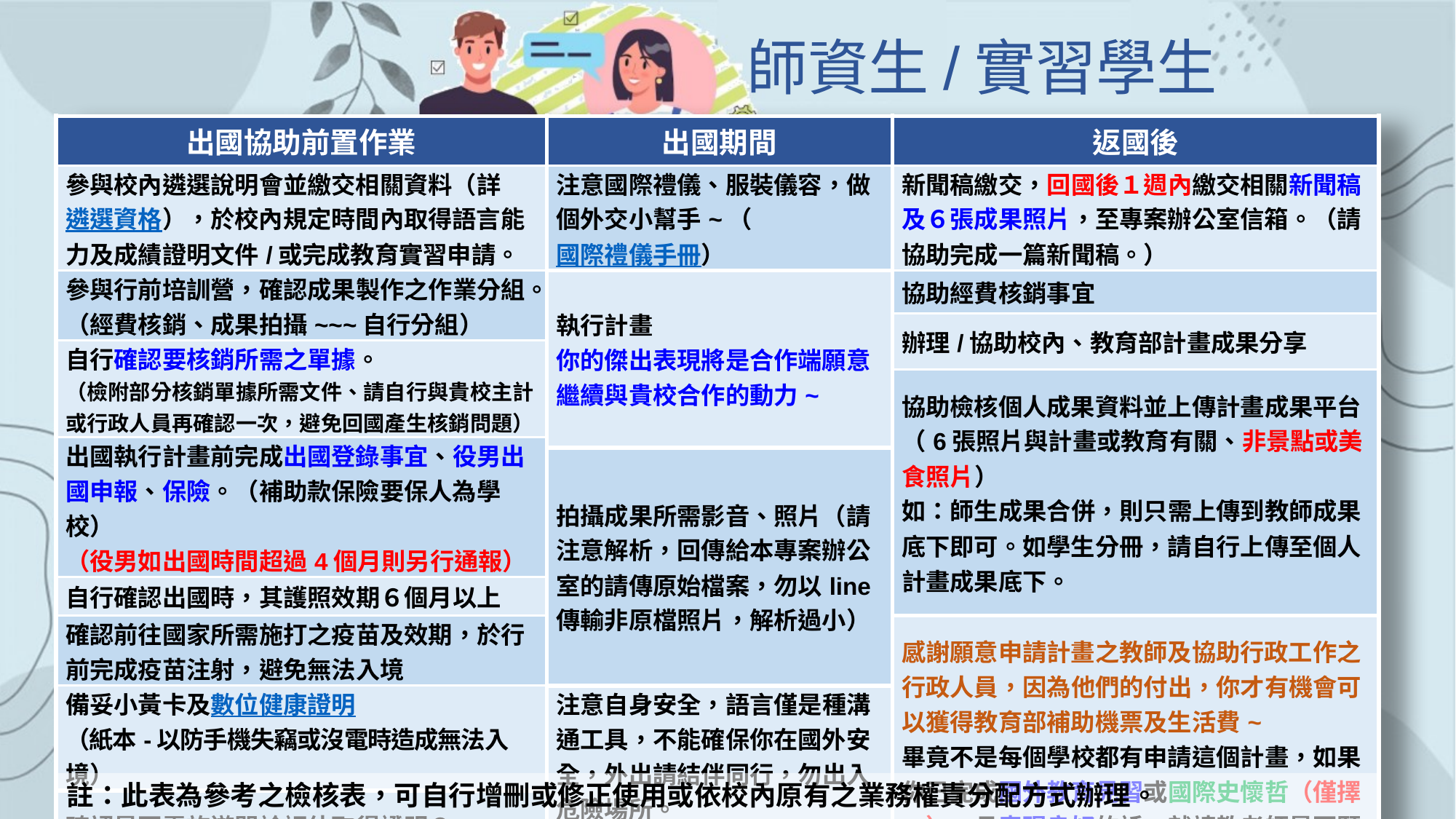

師資生/實習學生
| 出國協助前置作業 | 出國期間 | 返國後 |
| --- | --- | --- |
| 參與校內遴選說明會並繳交相關資料（詳遴選資格），於校內規定時間內取得語言能力及成績證明文件/或完成教育實習申請。 | 注意國際禮儀、服裝儀容，做個外交小幫手~（國際禮儀手冊） | 新聞稿繳交，回國後１週內繳交相關新聞稿及６張成果照片，至專案辦公室信箱。（請協助完成一篇新聞稿。） |
| 參與行前培訓營，確認成果製作之作業分組。 （經費核銷、成果拍攝~~~自行分組） | 執行計畫 你的傑出表現將是合作端願意繼續與貴校合作的動力~ | 協助經費核銷事宜 |
|  |  | 辦理/協助校內、教育部計畫成果分享 |
| 自行確認要核銷所需之單據。 （檢附部分核銷單據所需文件、請自行與貴校主計或行政人員再確認一次，避免回國產生核銷問題） |  |  |
|  |  | 協助檢核個人成果資料並上傳計畫成果平台（6張照片與計畫或教育有關、非景點或美食照片） 如：師生成果合併，則只需上傳到教師成果底下即可。如學生分冊，請自行上傳至個人計畫成果底下。 |
| 出國執行計畫前完成出國登錄事宜、役男出國申報、保險。（補助款保險要保人為學校） （役男如出國時間超過4個月則另行通報） |  |  |
|  | 拍攝成果所需影音、照片（請注意解析，回傳給本專案辦公室的請傳原始檔案，勿以line傳輸非原檔照片，解析過小） |  |
| 自行確認出國時，其護照效期６個月以上 |  |  |
| 確認前往國家所需施打之疫苗及效期，於行前完成疫苗注射，避免無法入境 |  | 感謝願意申請計畫之教師及協助行政工作之行政人員，因為他們的付出，你才有機會可以獲得教育部補助機票及生活費~ 畢竟不是每個學校都有申請這個計畫，如果你已完成國外教育見習或國際史懷哲（僅擇一），且表現良好的話，就請教老師是否願意規劃國外教育實習計畫並申請囉！祝好運。 |
| 備妥小黃卡及數位健康證明 （紙本-以防手機失竊或沒電時造成無法入境） | 注意自身安全，語言僅是種溝通工具，不能確保你在國外安全，外出請結伴同行，勿出入危險場所。 不飲（食）用陌生人給的（免費）飲料或食物。 |  |
| 確認是否需旅遊門診評估取得證明？ （詳旅遊門診資訊） |  |  |
#

註：此表為參考之檢核表，可自行增刪或修正使用或依校內原有之業務權責分配方式辦理。